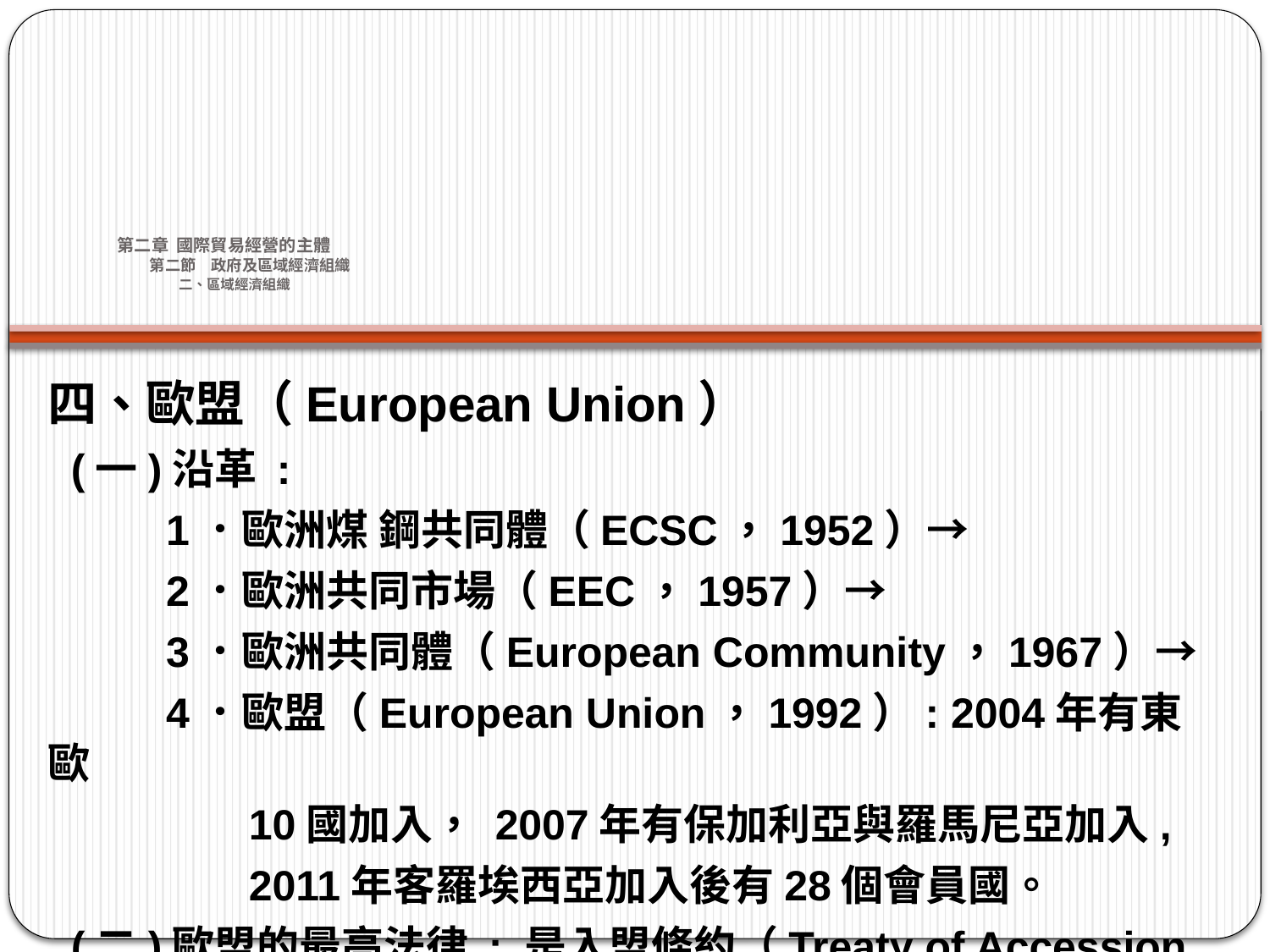

# 第二章  國際貿易經營的主體 第二節　政府及區域經濟組織 二、區域經濟組織
四、歐盟（European Union）
  (一)沿革 :
          1．歐洲煤 鋼共同體（ECSC，1952）→
          2．歐洲共同市場（EEC，1957）→
          3．歐洲共同體（European Community，1967）→
          4．歐盟（European Union，1992）: 2004年有東歐
                 10國加入， 2007年有保加利亞與羅馬尼亞加入,
                 2011年客羅埃西亞加入後有28個會員國。
  (二)歐盟的最高法律 : 是入盟條約（Treaty of Accession 2003）。